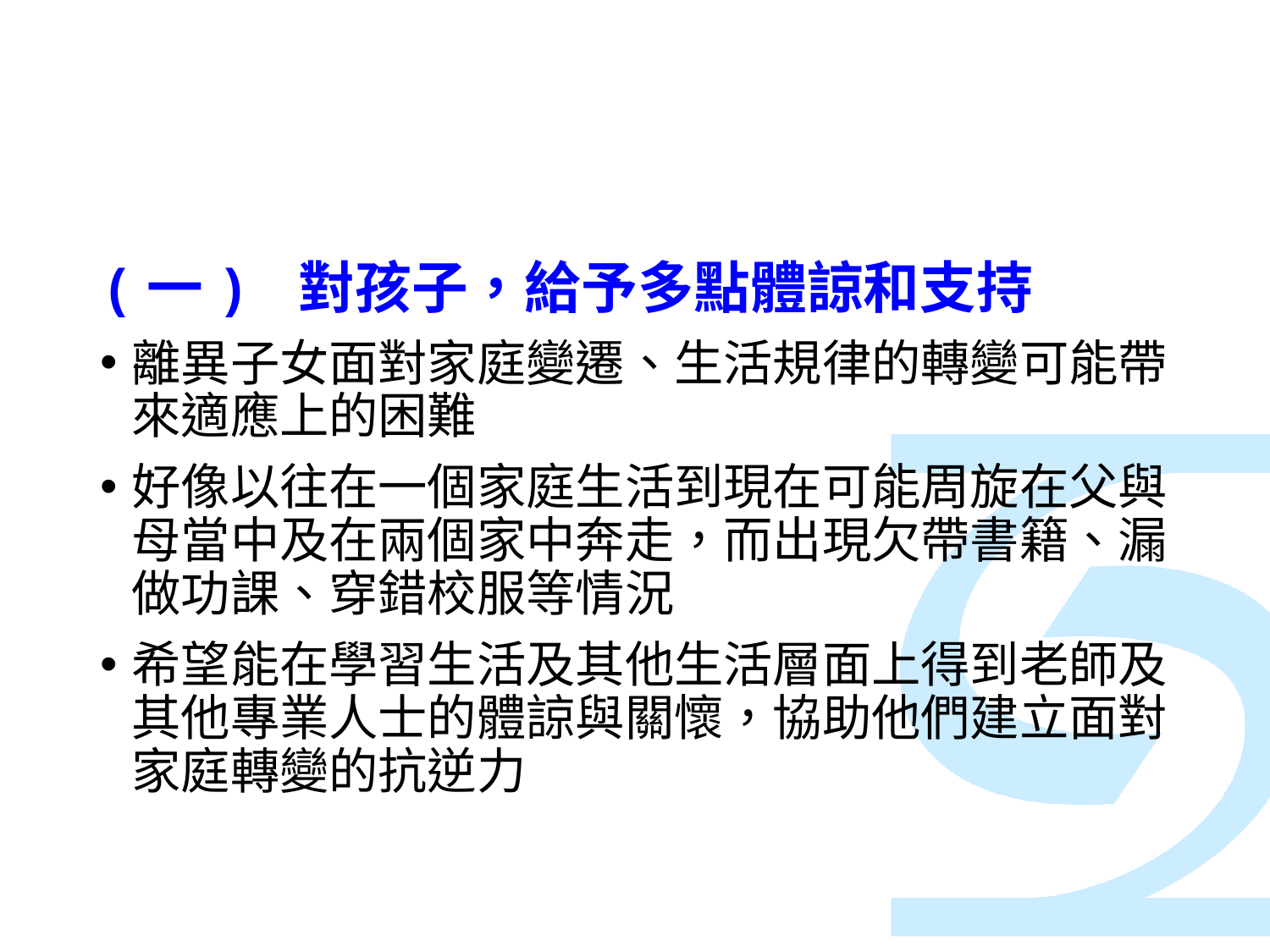

(一) 對孩子，給予多點體諒和支持
離異子女面對家庭變遷、生活規律的轉變可能帶來適應上的困難
好像以往在一個家庭生活到現在可能周旋在父與母當中及在兩個家中奔走，而出現欠帶書籍、漏做功課、穿錯校服等情況
希望能在學習生活及其他生活層面上得到老師及其他專業人士的體諒與關懷，協助他們建立面對家庭轉變的抗逆力

30